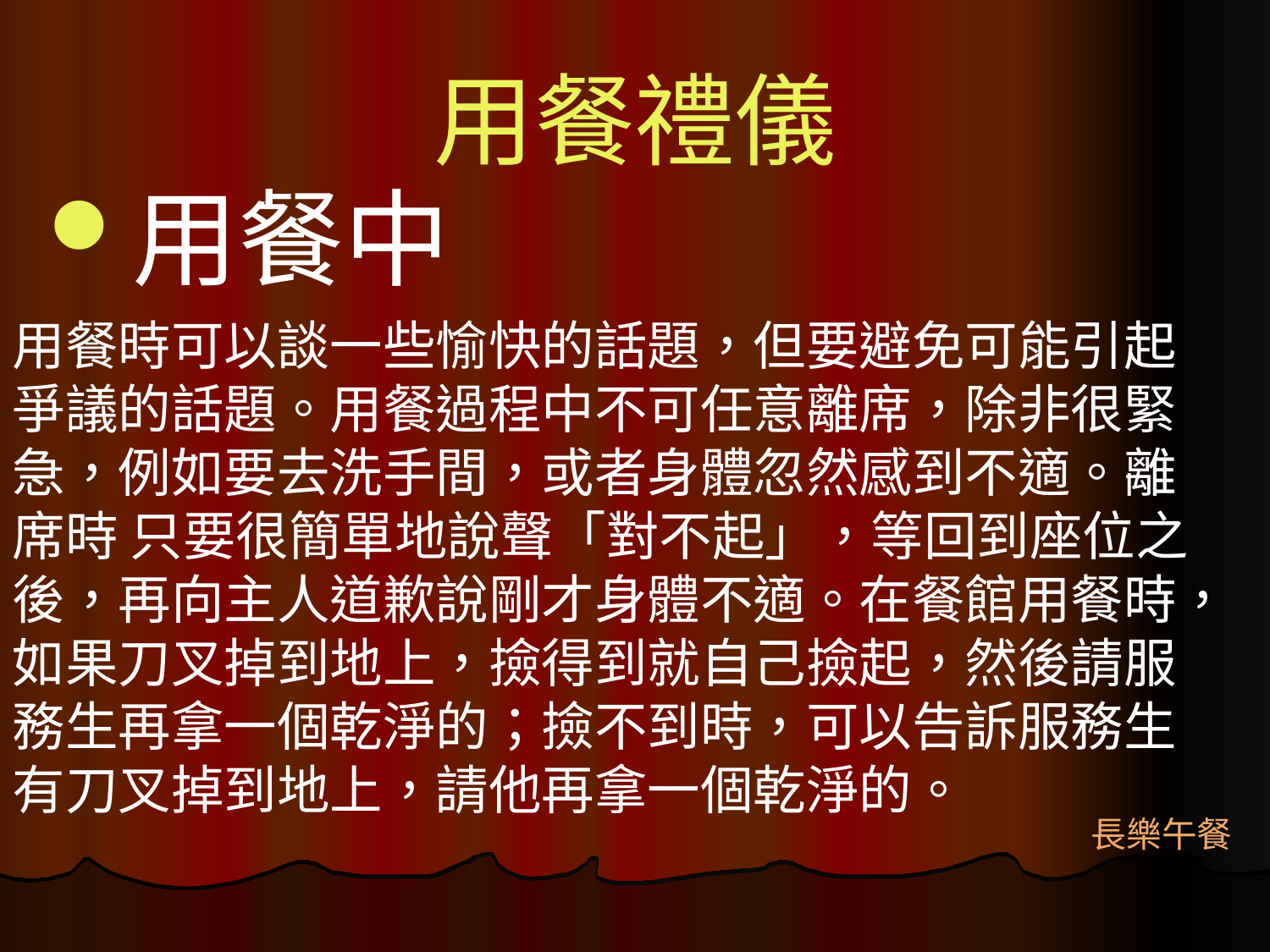

# 用餐禮儀
用餐中
用餐時可以談一些愉快的話題，但要避免可能引起爭議的話題。用餐過程中不可任意離席，除非很緊急，例如要去洗手間，或者身體忽然感到不適。離席時 只要很簡單地說聲「對不起」，等回到座位之後，再向主人道歉說剛才身體不適。在餐館用餐時，如果刀叉掉到地上，撿得到就自己撿起，然後請服務生再拿一個乾淨的；撿不到時，可以告訴服務生有刀叉掉到地上，請他再拿一個乾淨的。
長樂午餐